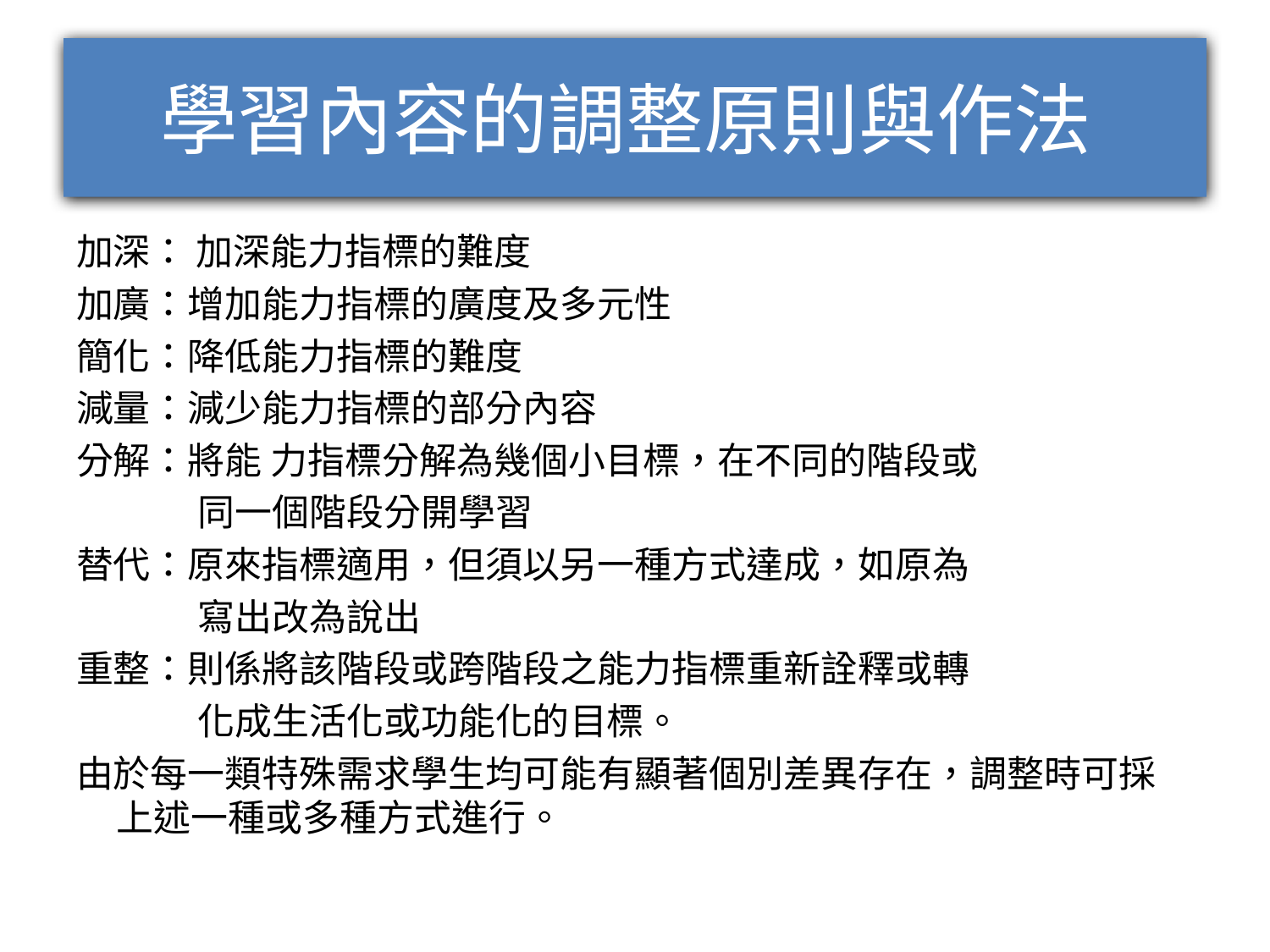

# 學習內容的調整原則與作法
加深： 加深能力指標的難度
加廣：增加能力指標的廣度及多元性
簡化：降低能力指標的難度
減量：減少能力指標的部分內容
分解：將能 力指標分解為幾個小目標，在不同的階段或
              同一個階段分開學習
替代：原來指標適用，但須以另一種方式達成，如原為
              寫出改為說出
重整：則係將該階段或跨階段之能力指標重新詮釋或轉
              化成生活化或功能化的目標。
由於每一類特殊需求學生均可能有顯著個別差異存在，調整時可採上述一種或多種方式進行。